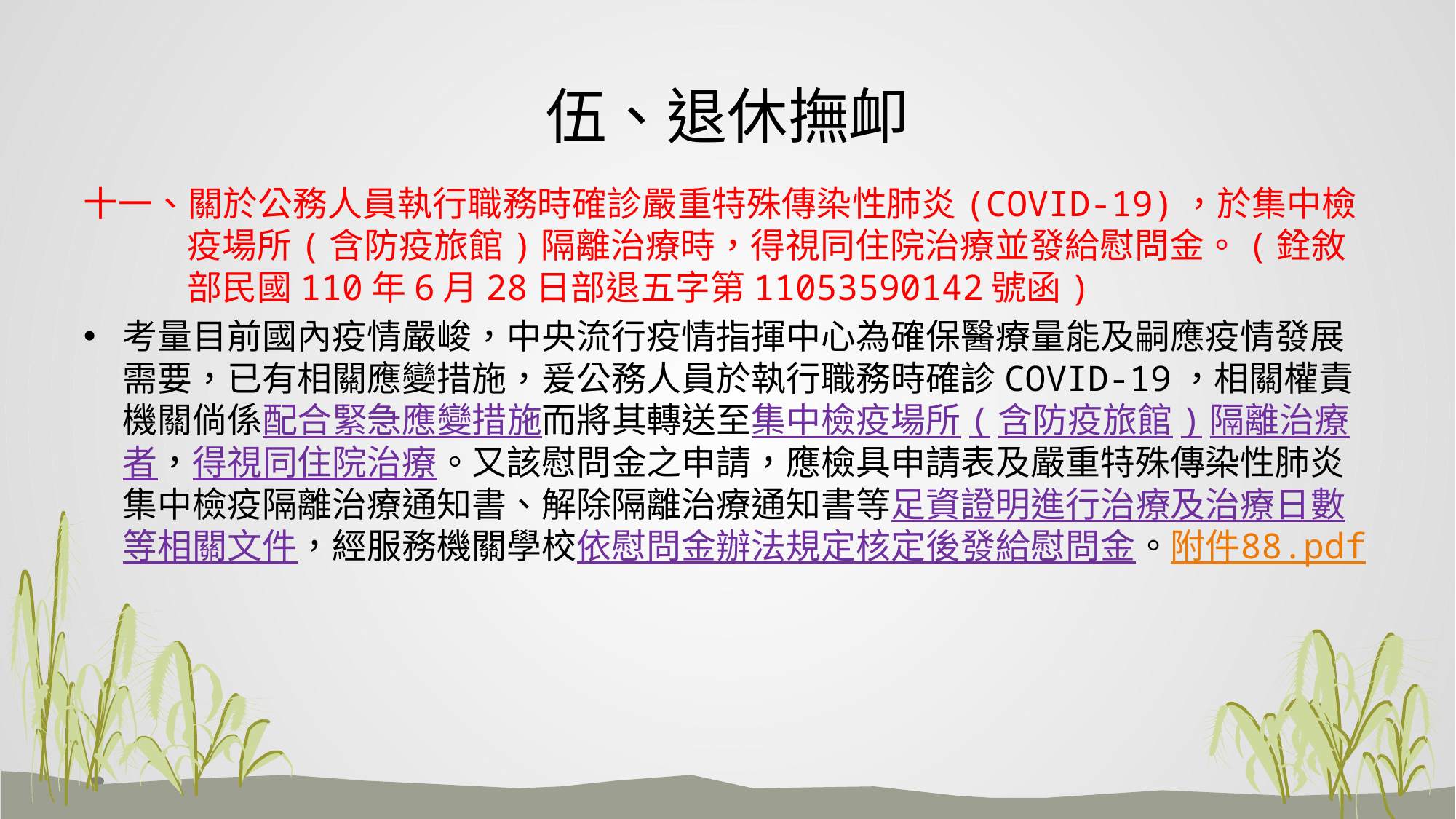

# 伍、退休撫卹
十一、關於公務人員執行職務時確診嚴重特殊傳染性肺炎(COVID-19)，於集中檢疫場所(含防疫旅館)隔離治療時，得視同住院治療並發給慰問金。(銓敘部民國110年6月28日部退五字第11053590142號函)
考量目前國內疫情嚴峻，中央流行疫情指揮中心為確保醫療量能及嗣應疫情發展需要，已有相關應變措施，爰公務人員於執行職務時確診COVID-19，相關權責機關倘係配合緊急應變措施而將其轉送至集中檢疫場所(含防疫旅館)隔離治療者，得視同住院治療。又該慰問金之申請，應檢具申請表及嚴重特殊傳染性肺炎集中檢疫隔離治療通知書、解除隔離治療通知書等足資證明進行治療及治療日數等相關文件，經服務機關學校依慰問金辦法規定核定後發給慰問金。附件88.pdf